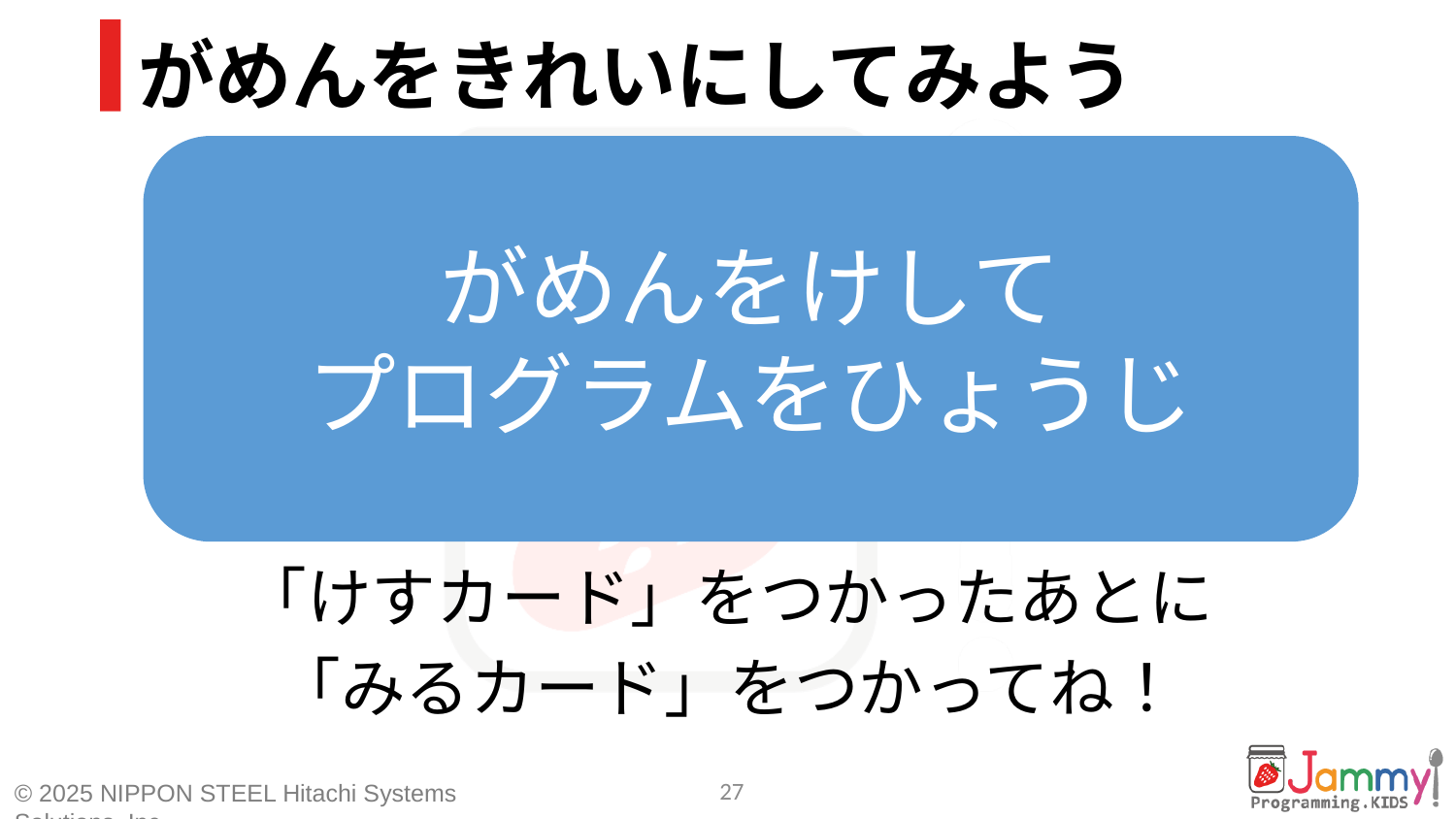

# がめんをきれいにしてみよう
がめんをけして
プログラムをひょうじ
「けすカード」をつかったあとに
「みるカード」をつかってね！
27